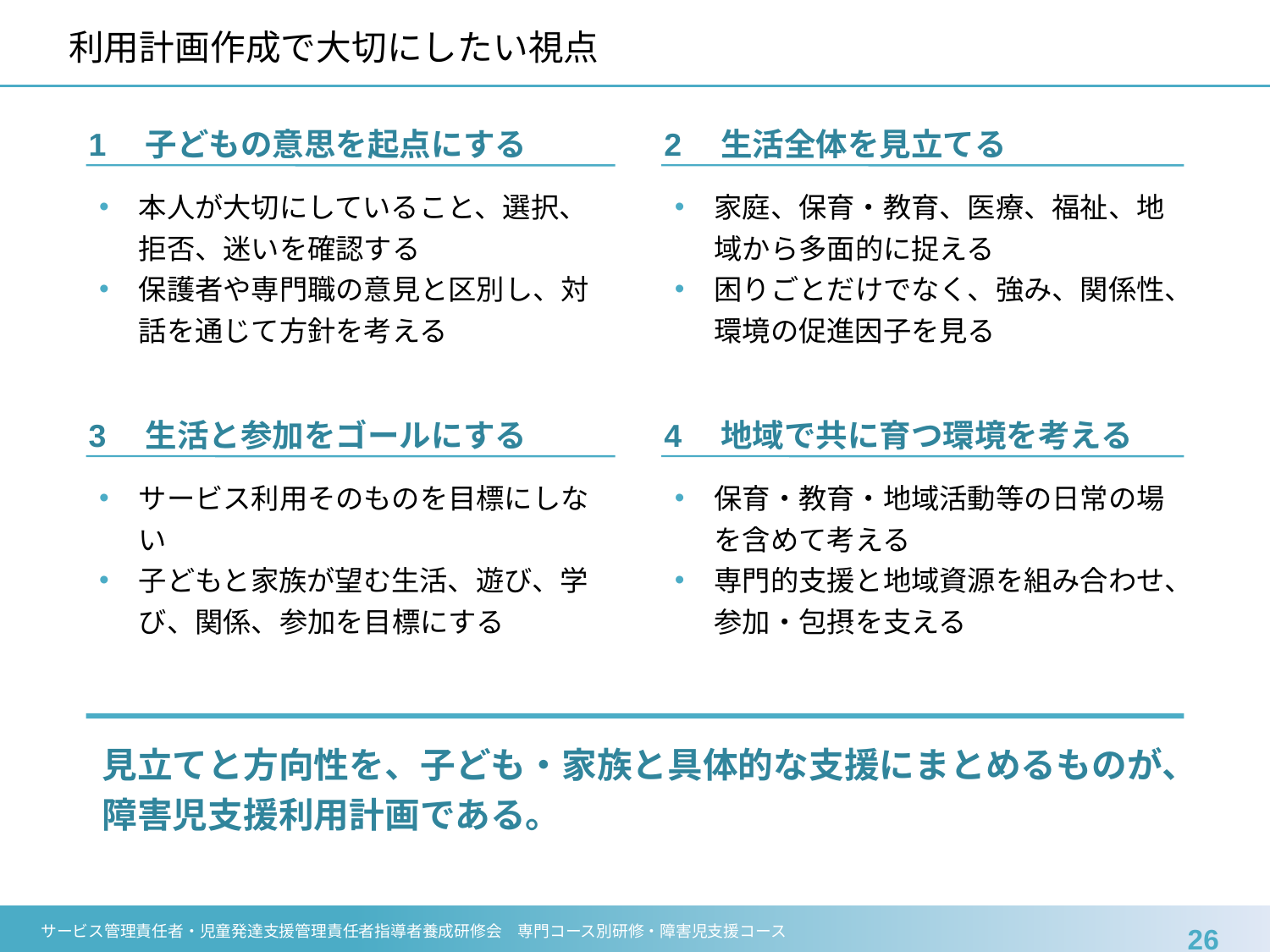

# 利用計画作成で大切にしたい視点
1　子どもの意思を起点にする
2　生活全体を見立てる

本人が大切にしていること、選択、拒否、迷いを確認する
保護者や専門職の意見と区別し、対話を通じて方針を考える
家庭、保育・教育、医療、福祉、地域から多面的に捉える
困りごとだけでなく、強み、関係性、環境の促進因子を見る
3　生活と参加をゴールにする
4　地域で共に育つ環境を考える

サービス利用そのものを目標にしない
子どもと家族が望む生活、遊び、学び、関係、参加を目標にする
保育・教育・地域活動等の日常の場を含めて考える
専門的支援と地域資源を組み合わせ、参加・包摂を支える

見立てと方向性を、子ども・家族と具体的な支援にまとめるものが、障害児支援利用計画である。